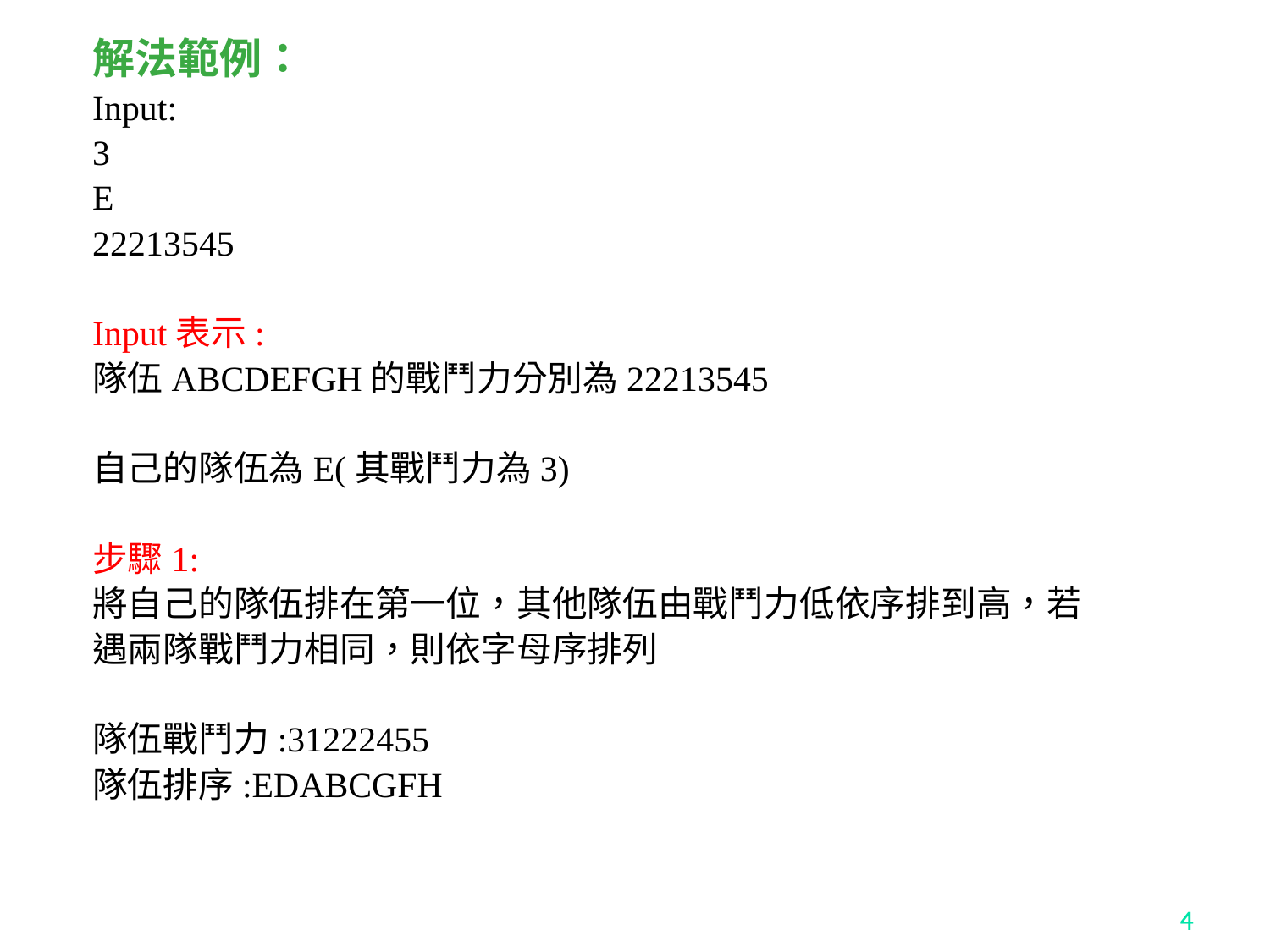

解法範例：
Input:
3
E
22213545

Input表示:
隊伍ABCDEFGH的戰鬥力分別為22213545

自己的隊伍為E(其戰鬥力為3)

步驟1:
將自己的隊伍排在第一位，其他隊伍由戰鬥力低依序排到高，若
遇兩隊戰鬥力相同，則依字母序排列

隊伍戰鬥力:31222455
隊伍排序:EDABCGFH

4